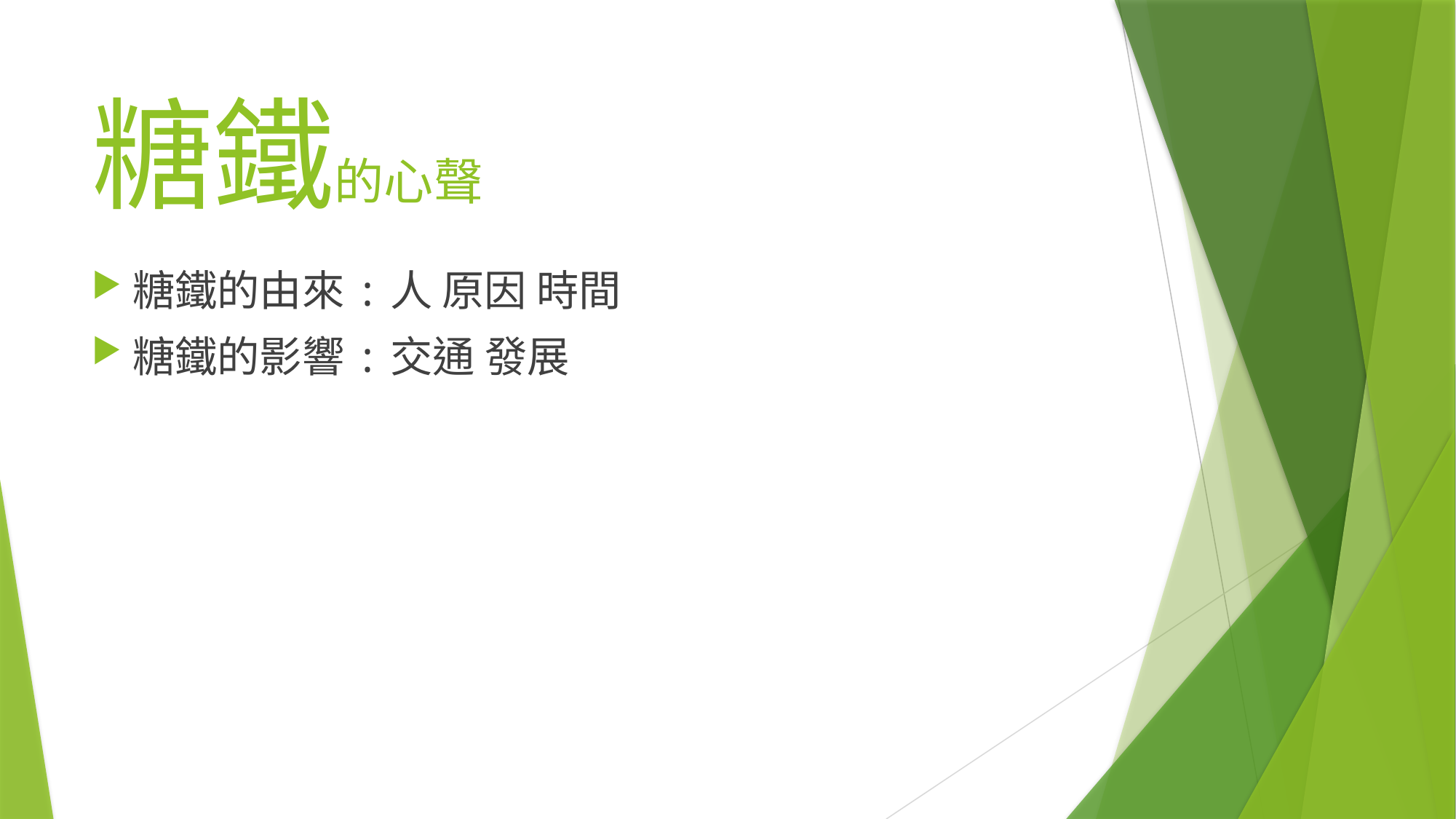

# 糖鐵的心聲
糖鐵的由來:人 原因 時間
糖鐵的影響:交通 發展